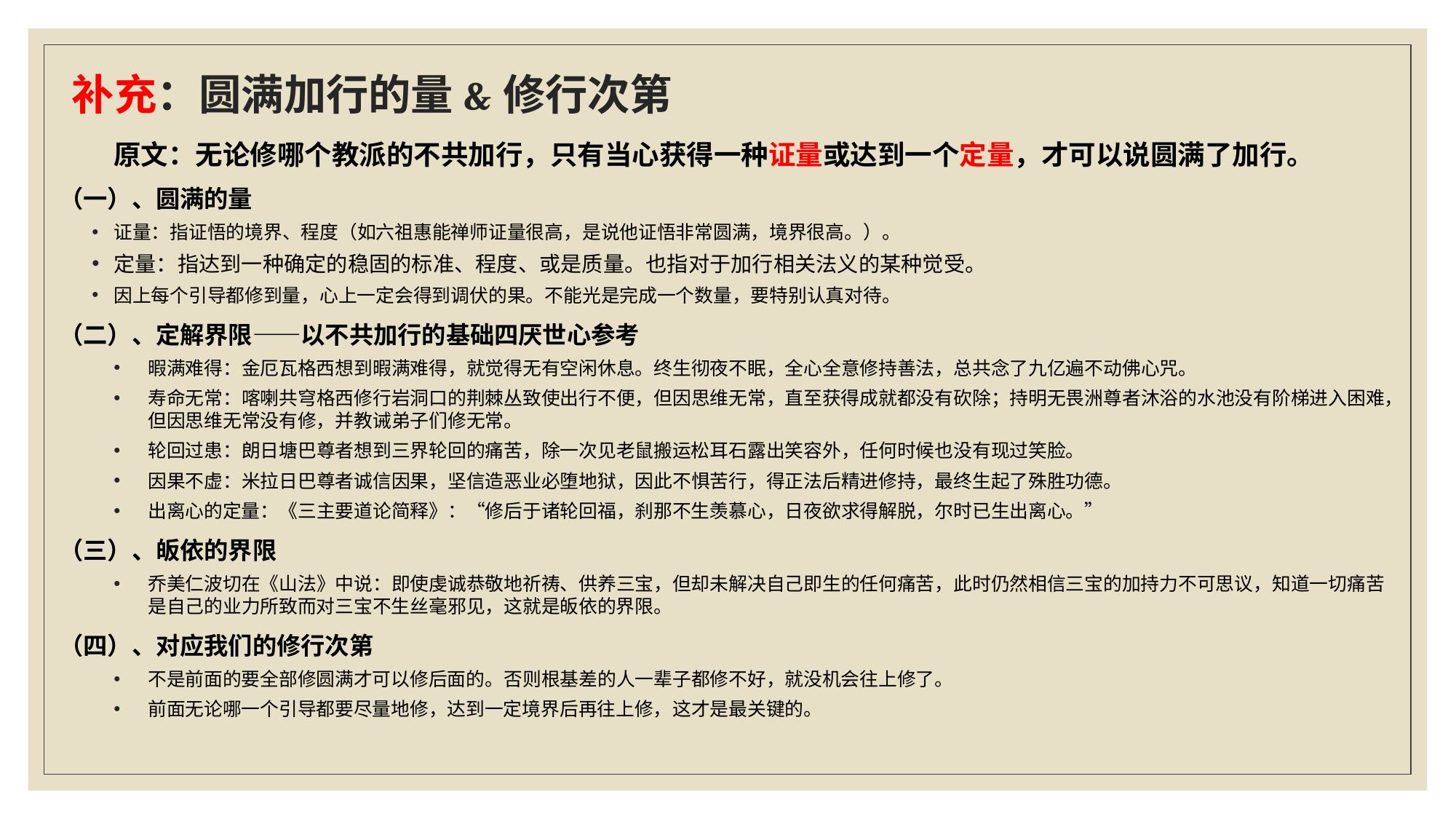

# 补充：圆满加行的量&修行次第
原文：无论修哪个教派的不共加行，只有当心获得一种证量或达到一个定量，才可以说圆满了加行。
（一）、圆满的量
证量：指证悟的境界、程度（如六祖惠能禅师证量很高，是说他证悟非常圆满，境界很高。）。
定量：指达到一种确定的稳固的标准、程度、或是质量。也指对于加行相关法义的某种觉受。
因上每个引导都修到量，心上一定会得到调伏的果。不能光是完成一个数量，要特别认真对待。
（二）、定解界限——以不共加行的基础四厌世心参考
暇满难得：金厄瓦格西想到暇满难得，就觉得无有空闲休息。终生彻夜不眠，全心全意修持善法，总共念了九亿遍不动佛心咒。
寿命无常：喀喇共穹格西修行岩洞口的荆棘丛致使出行不便，但因思维无常，直至获得成就都没有砍除；持明无畏洲尊者沐浴的水池没有阶梯进入困难，但因思维无常没有修，并教诫弟子们修无常。
轮回过患：朗日塘巴尊者想到三界轮回的痛苦，除一次见老鼠搬运松耳石露出笑容外，任何时候也没有现过笑脸。
因果不虚：米拉日巴尊者诚信因果，坚信造恶业必堕地狱，因此不惧苦行，得正法后精进修持，最终生起了殊胜功德。
出离心的定量：《三主要道论简释》：“修后于诸轮回福，刹那不生羡慕心，日夜欲求得解脱，尔时已生出离心。”
（三）、皈依的界限
乔美仁波切在《山法》中说：即使虔诚恭敬地祈祷、供养三宝，但却未解决自己即生的任何痛苦，此时仍然相信三宝的加持力不可思议，知道一切痛苦是自己的业力所致而对三宝不生丝毫邪见，这就是皈依的界限。
（四）、对应我们的修行次第
不是前面的要全部修圆满才可以修后面的。否则根基差的人一辈子都修不好，就没机会往上修了。
前面无论哪一个引导都要尽量地修，达到一定境界后再往上修，这才是最关键的。